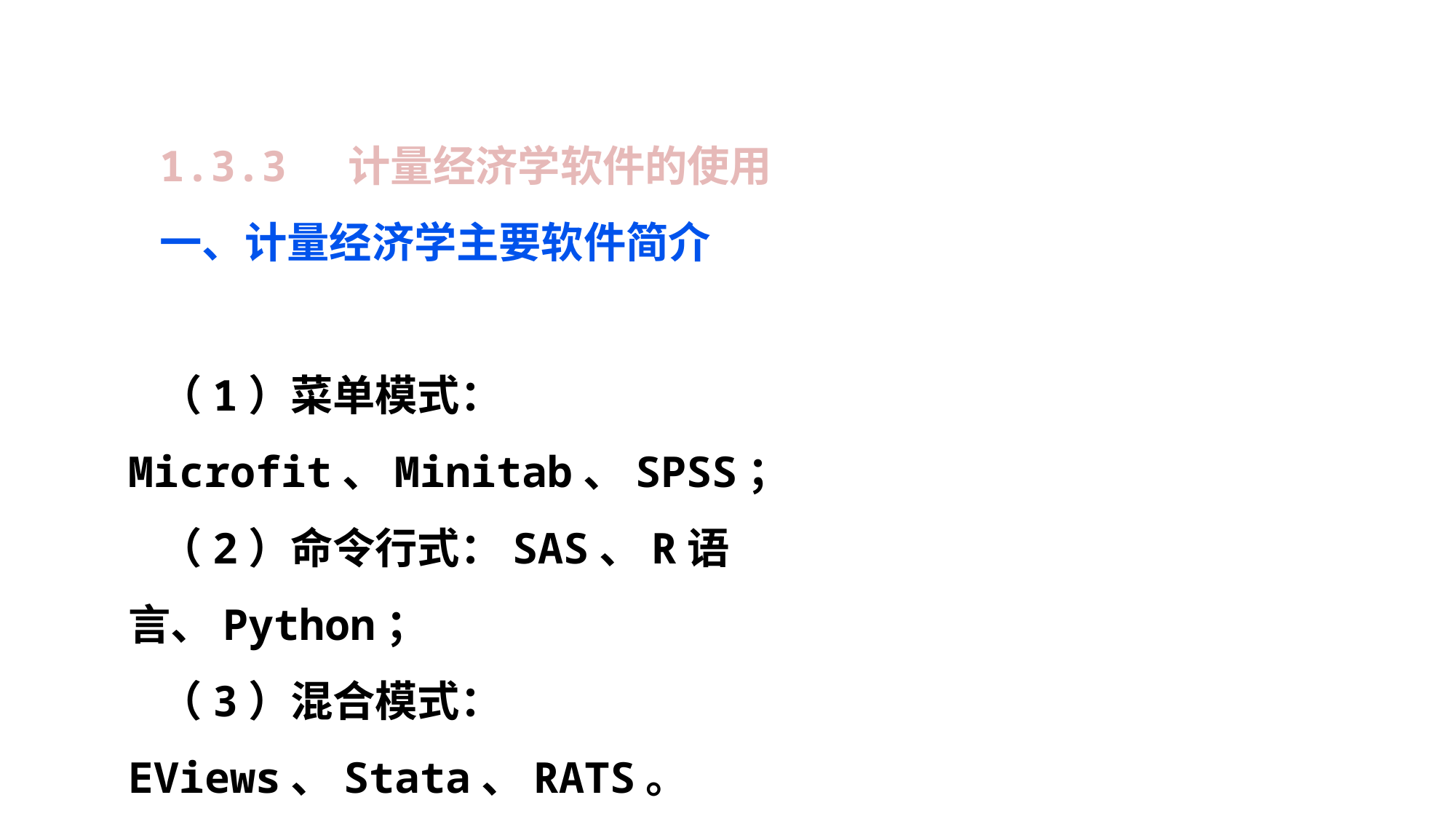

1.3.3  计量经济学软件的使用
一、计量经济学主要软件简介

（1）菜单模式：Microfit、Minitab、SPSS；
（2）命令行式：SAS、R语言、Python；
（3）混合模式：EViews、Stata、RATS。